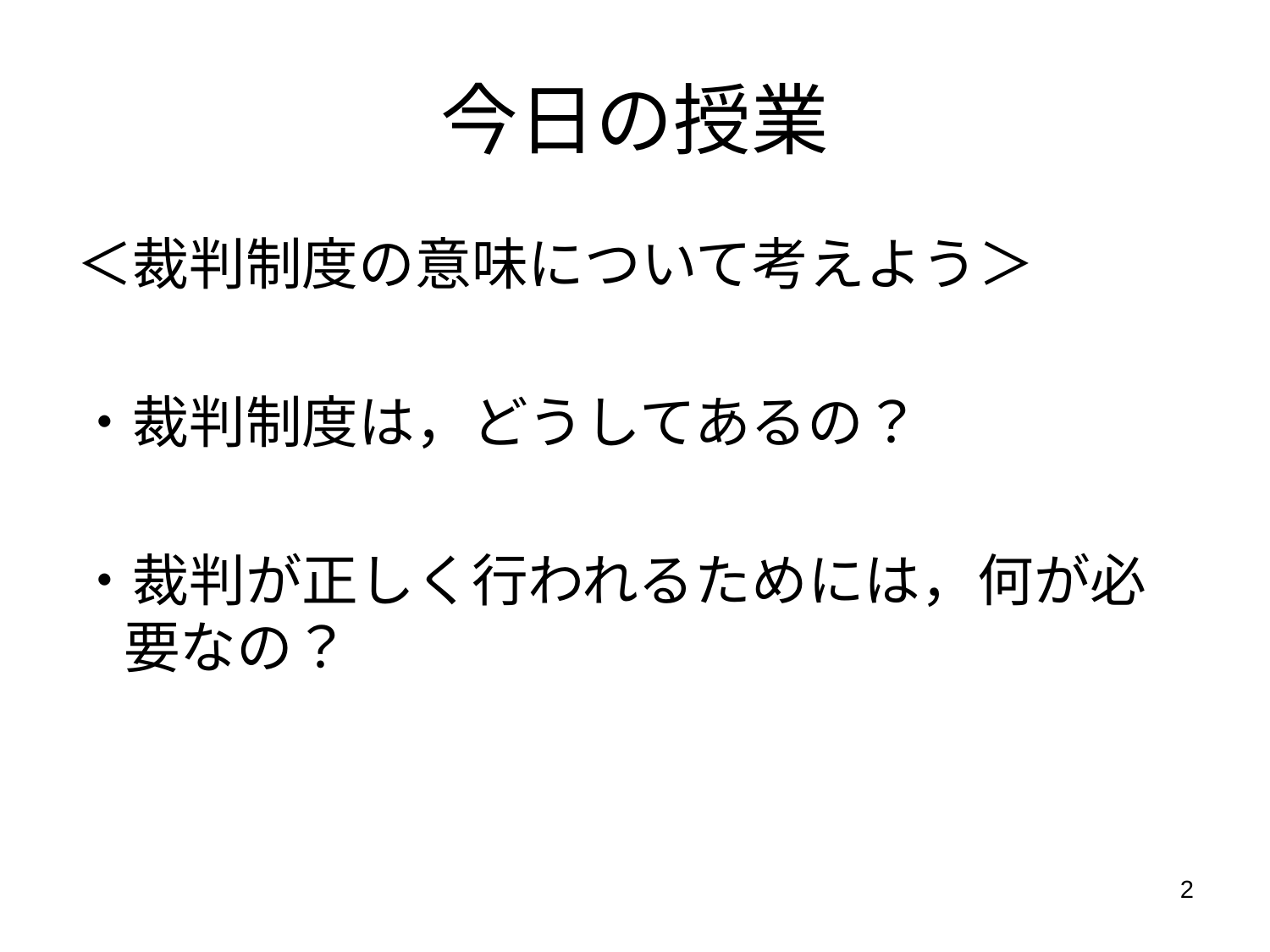

# 今日の授業
＜裁判制度の意味について考えよう＞

・裁判制度は，どうしてあるの？

・裁判が正しく行われるためには，何が必要なの？
2